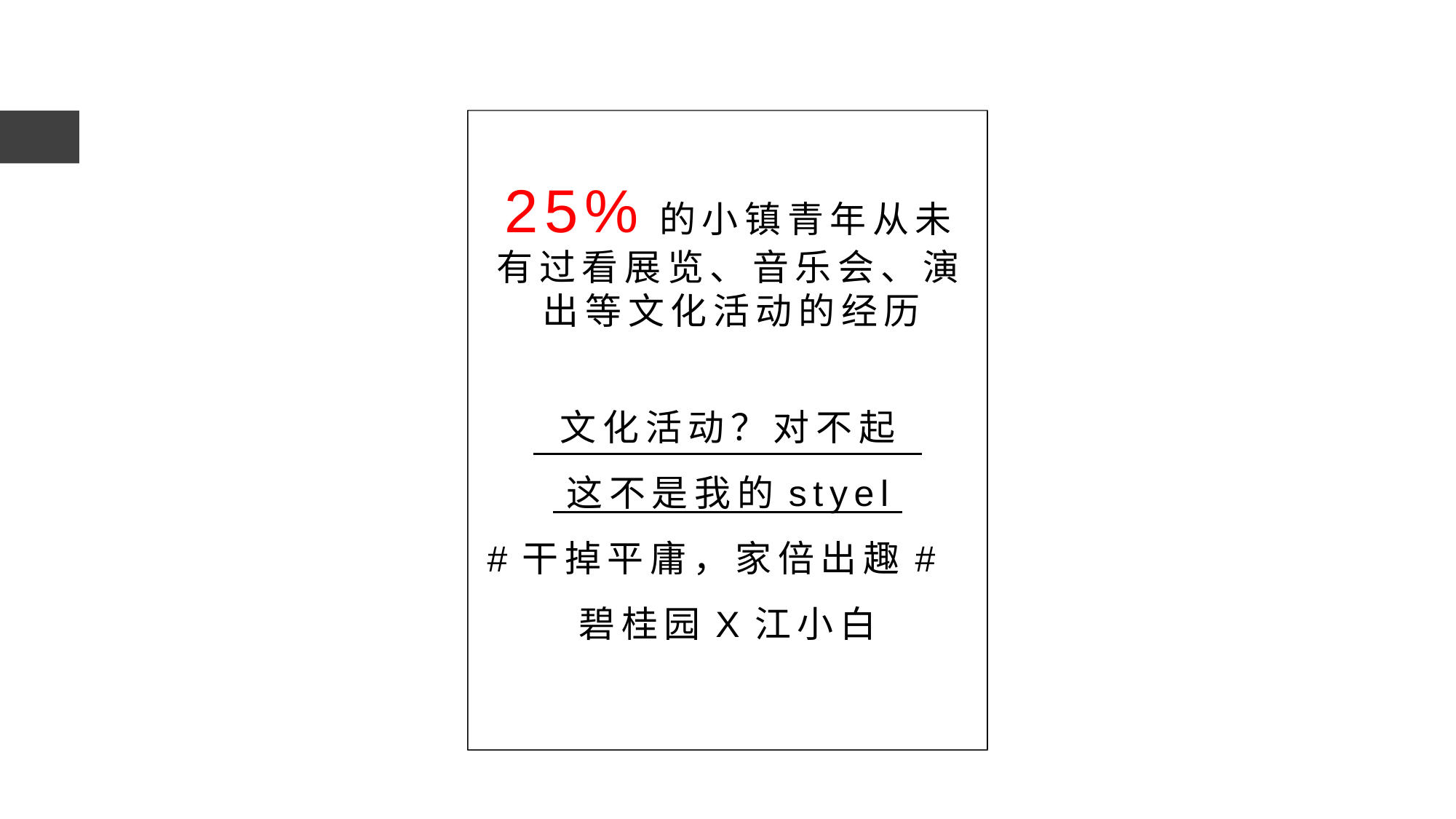

# 25%的小镇青年从未 有过看展览、音乐会、演出等文化活动的经历
文化活动？对不起
这不是我的styel
#干掉平庸，家倍出趣#
碧桂园X江小白